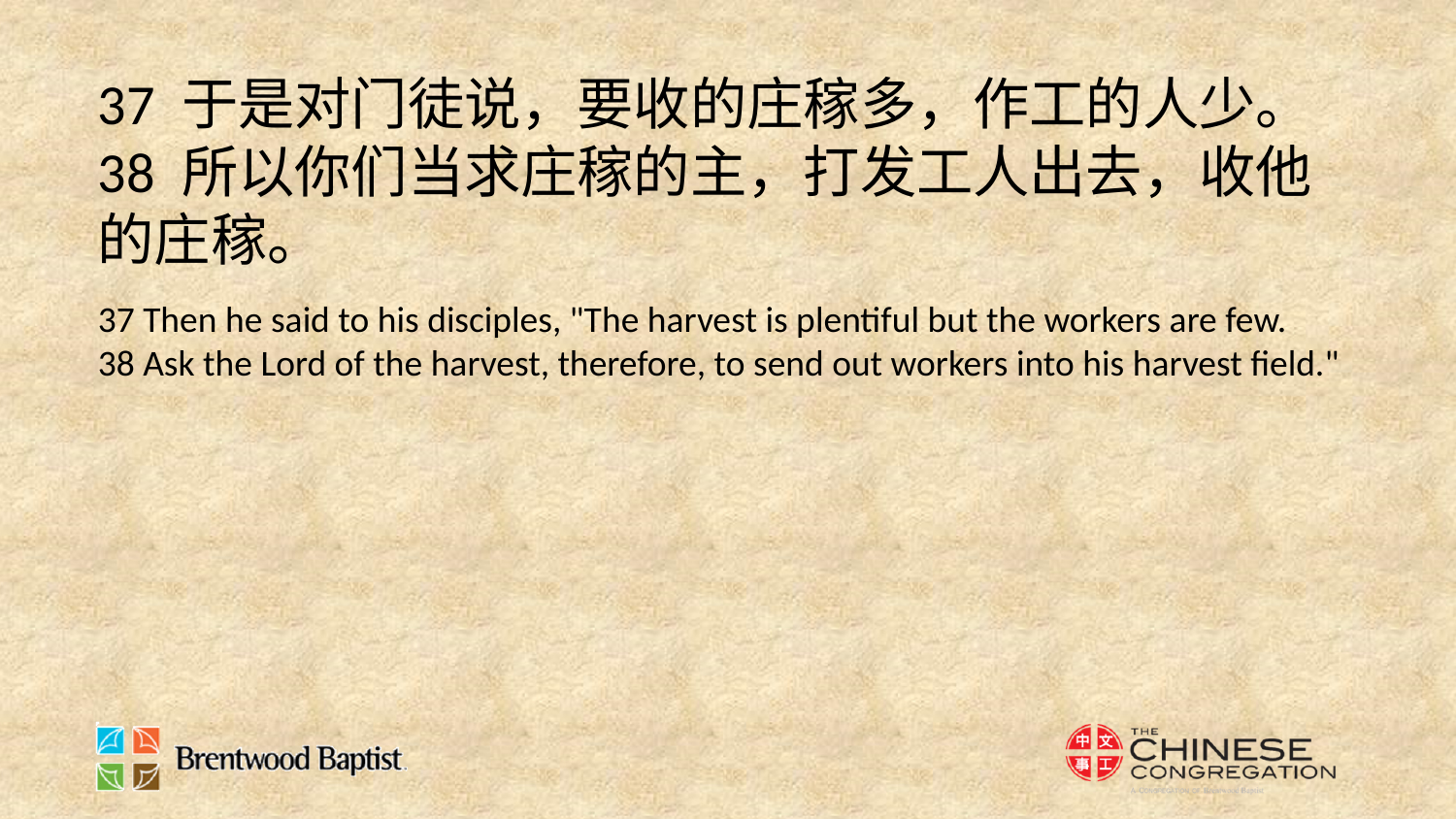

37 于是对门徒说，要收的庄稼多，作工的人少。
38 所以你们当求庄稼的主，打发工人出去，收他的庄稼。

37 Then he said to his disciples, "The harvest is plentiful but the workers are few.
38 Ask the Lord of the harvest, therefore, to send out workers into his harvest field."